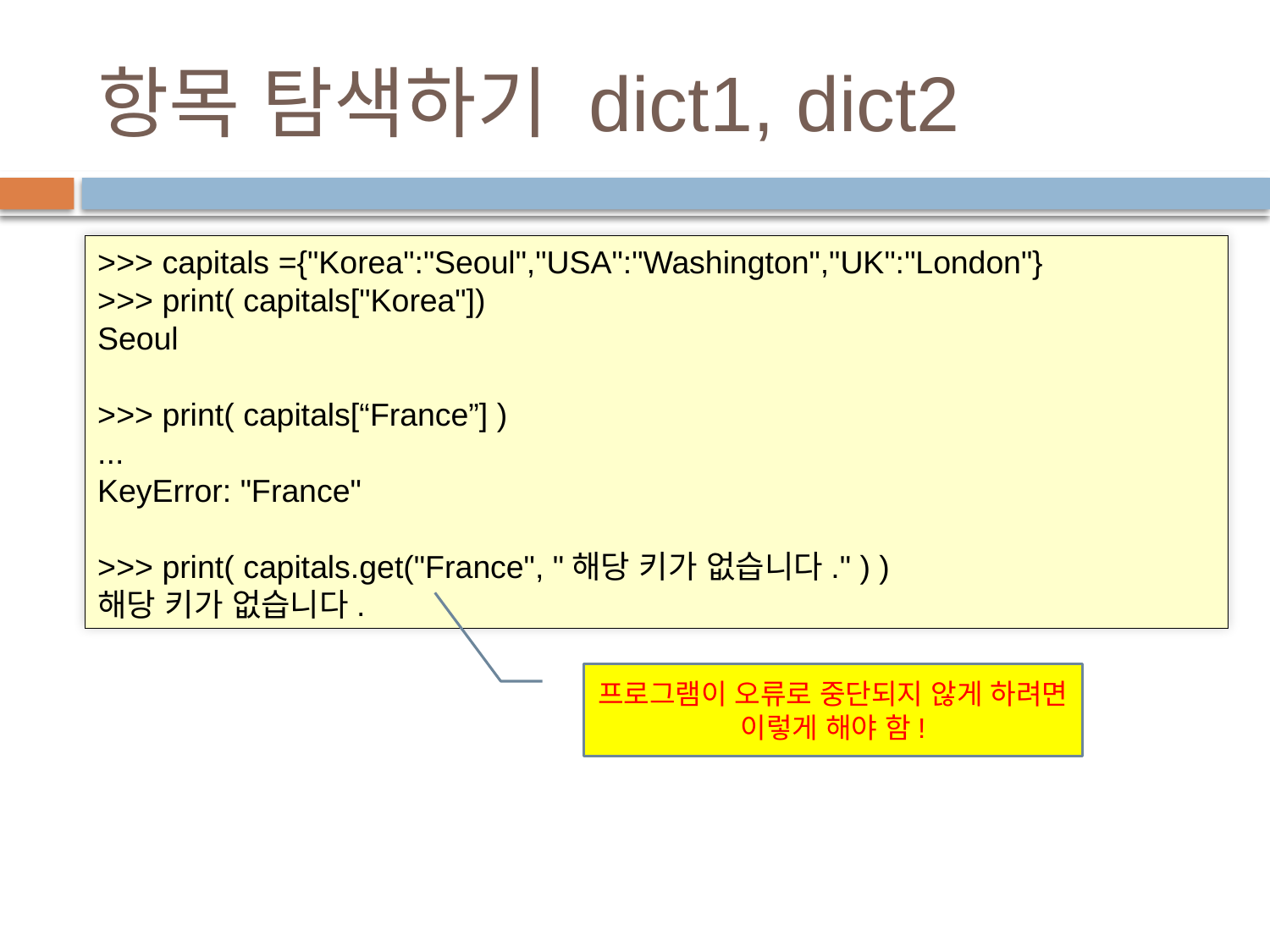

# 항목 탐색하기 dict1, dict2

>>> capitals ={"Korea":"Seoul","USA":"Washington","UK":"London"}
>>> print( capitals["Korea"])
Seoul

>>> print( capitals[“France”] )
...
KeyError: "France"

>>> print( capitals.get("France", "해당 키가 없습니다." ) )
해당 키가 없습니다.
프로그램이 오류로 중단되지 않게 하려면 이렇게 해야 함!